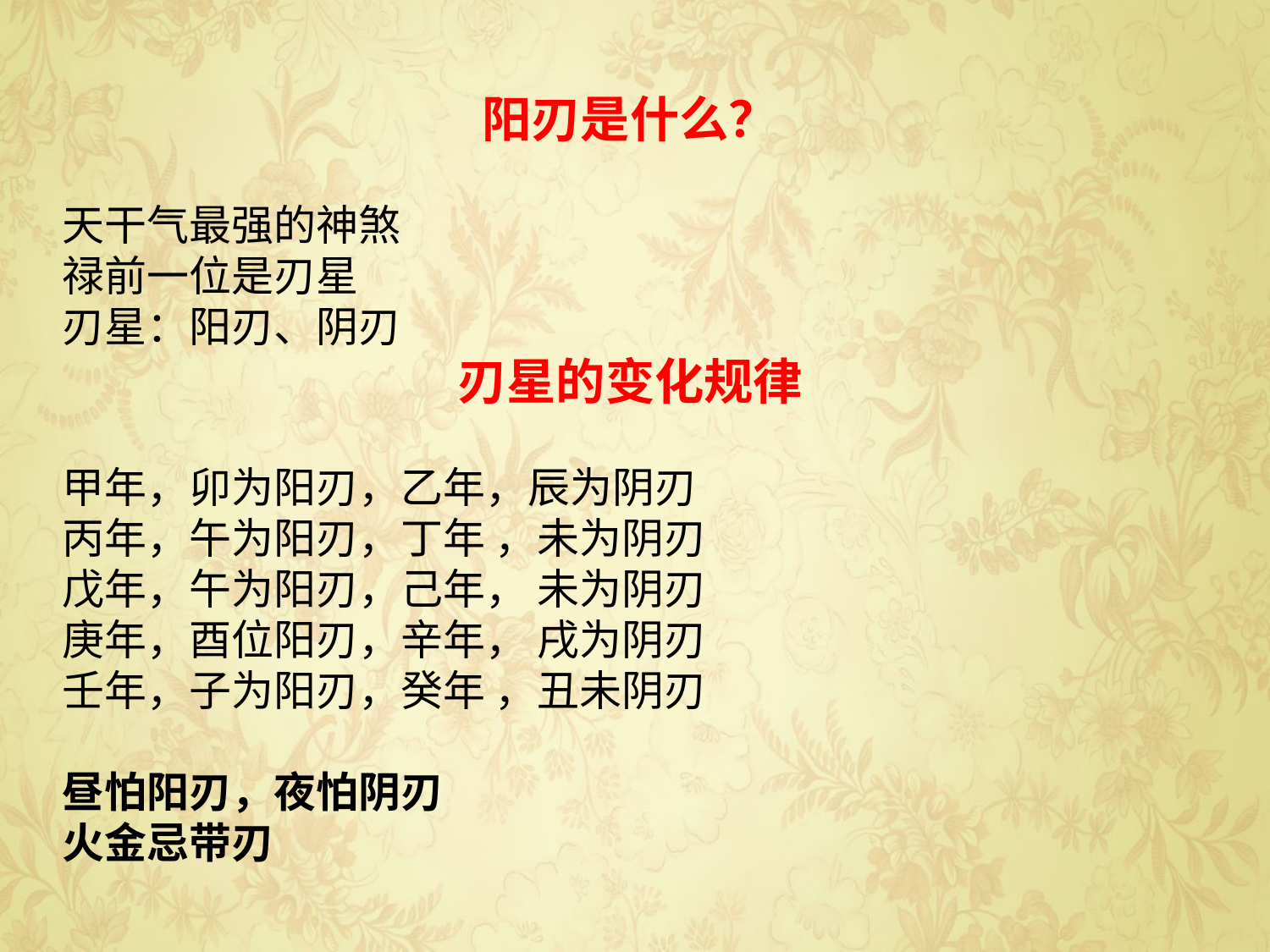

阳刃是什么？

天干气最强的神煞
禄前一位是刃星
刃星：阳刃、阴刃
刃星的变化规律

甲年，卯为阳刃，乙年，辰为阴刃
丙年，午为阳刃，丁年 ，未为阴刃
戊年，午为阳刃，己年， 未为阴刃
庚年，酉位阳刃，辛年， 戌为阴刃
壬年，子为阳刃，癸年 ，丑未阴刃

昼怕阳刃，夜怕阴刃
火金忌带刃